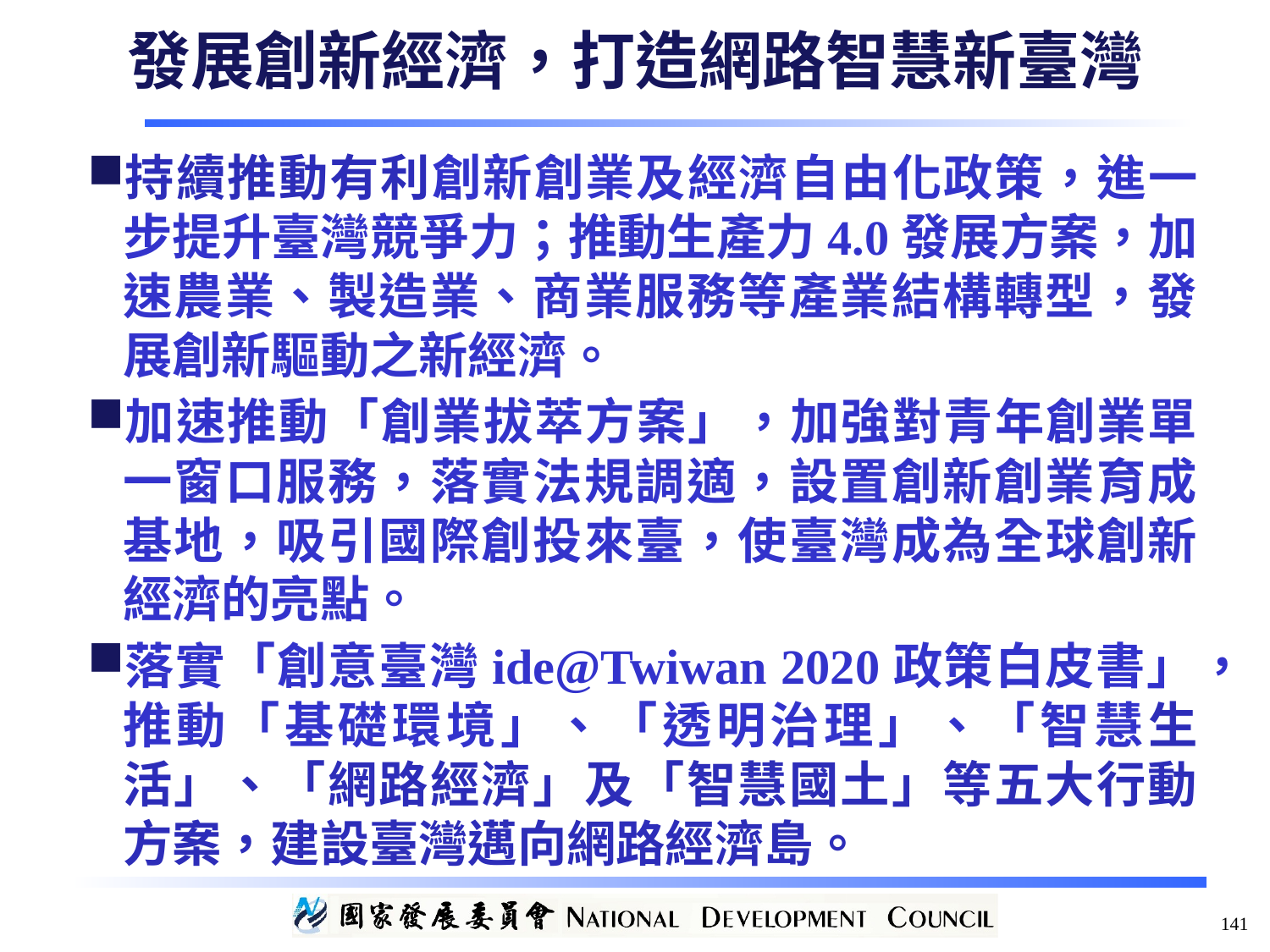

發展創新經濟，打造網路智慧新臺灣
持續推動有利創新創業及經濟自由化政策，進一步提升臺灣競爭力；推動生產力4.0發展方案，加速農業、製造業、商業服務等產業結構轉型，發展創新驅動之新經濟。
加速推動「創業拔萃方案」，加強對青年創業單一窗口服務，落實法規調適，設置創新創業育成基地，吸引國際創投來臺，使臺灣成為全球創新經濟的亮點。
落實「創意臺灣ide@Twiwan 2020政策白皮書」，推動「基礎環境」、「透明治理」、「智慧生活」、「網路經濟」及「智慧國土」等五大行動方案，建設臺灣邁向網路經濟島。

141